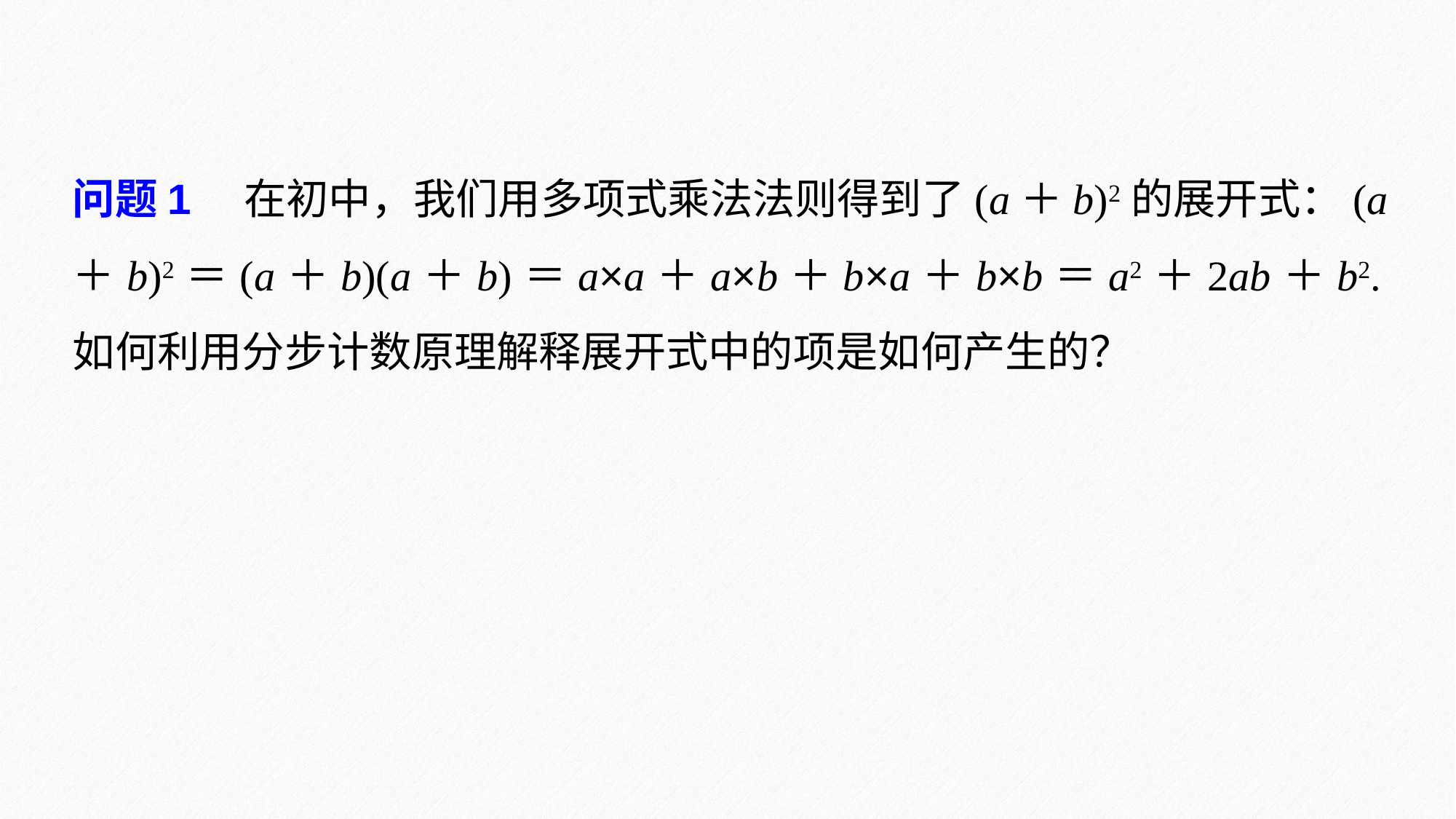

问题1　在初中，我们用多项式乘法法则得到了(a＋b)2的展开式：(a＋b)2＝(a＋b)(a＋b)＝a×a＋a×b＋b×a＋b×b＝a2＋2ab＋b2.如何利用分步计数原理解释展开式中的项是如何产生的？